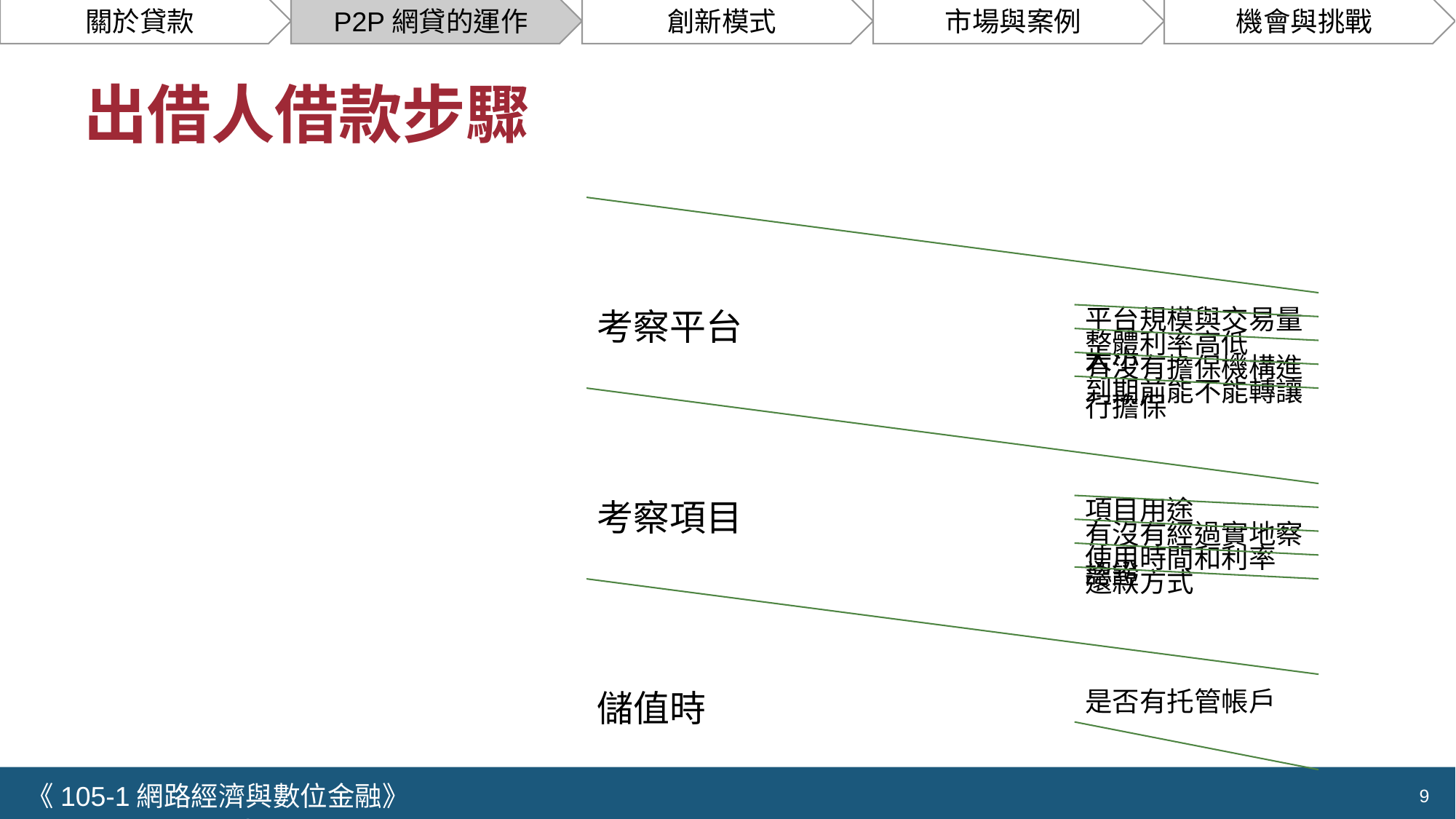

P2P網貸的運作
創新模式
市場與案例
機會與挑戰
關於貸款
# 出借人借款步驟

考察平台
考察項目
項目用途
儲值時
是否有托管帳戶
整體利率高低
到期前能不能轉讓
使用時間和利率
還款方式
《105-1網路經濟與數位金融》                                                                                                                                             NCTU.IIM.IEBI Lab
9